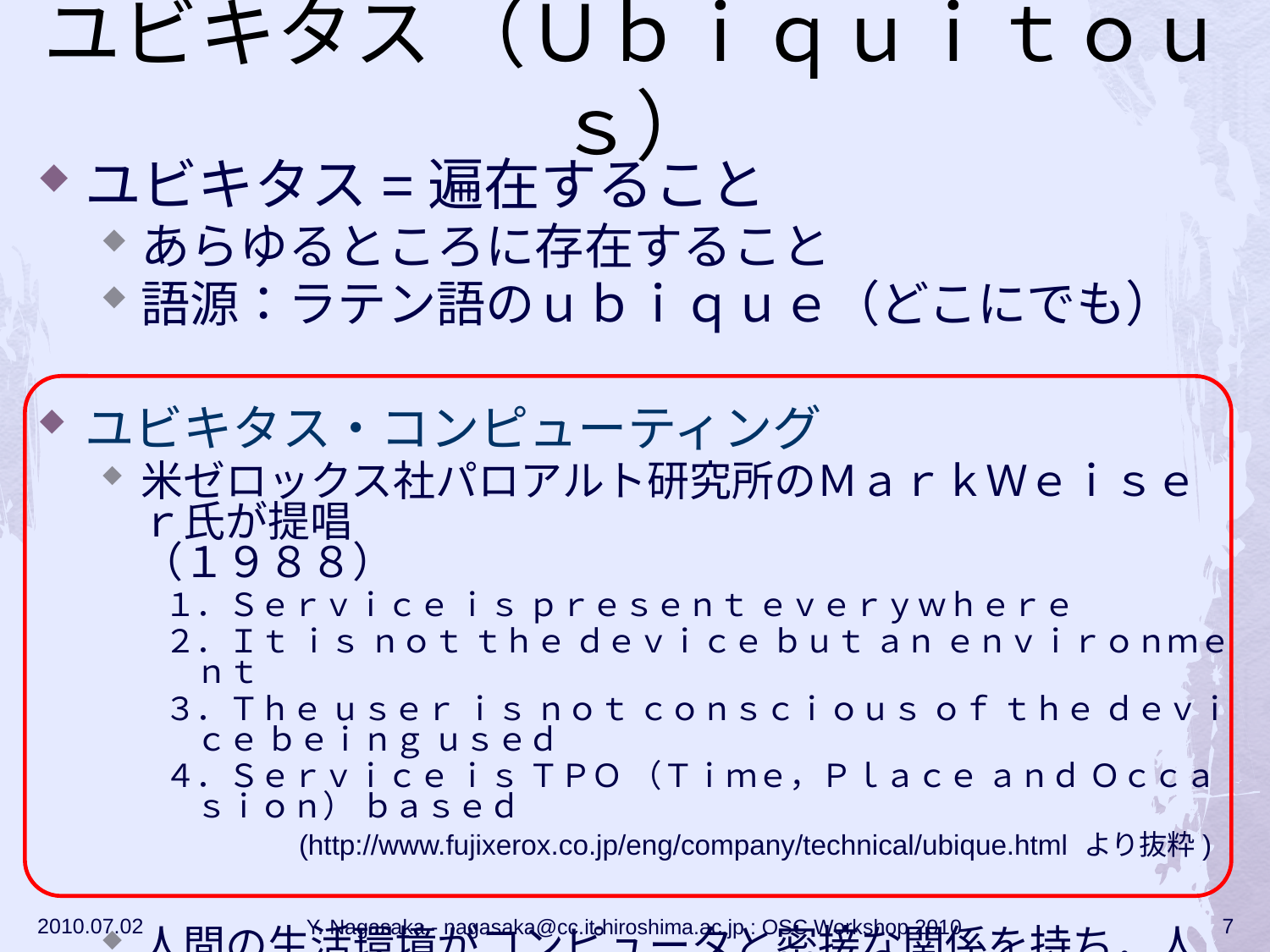

# ユビキタス （Ｕｂｉｑｕｉｔｏｕｓ）
ユビキタス=遍在すること
あらゆるところに存在すること
語源：ラテン語のｕｂｉｑｕｅ（どこにでも）

ユビキタス・コンピューティング
米ゼロックス社パロアルト研究所のＭａｒｋＷｅｉｓｅｒ氏が提唱
（１９８８）
１．Ｓｅｒｖｉｃｅ ｉｓ ｐｒｅｓｅｎｔ ｅｖｅｒｙｗｈｅｒｅ
２．Ｉｔ ｉｓ ｎｏｔ ｔｈｅ ｄｅｖｉｃｅ ｂｕｔ ａｎ ｅｎｖｉｒｏｎｍｅｎｔ
３．Ｔｈｅ ｕｓｅｒ ｉｓ ｎｏｔ ｃｏｎｓｃｉｏｕｓ ｏｆ ｔｈｅ ｄｅｖｉｃｅ ｂｅｉｎｇ ｕｓｅｄ
４．Ｓｅｒｖｉｃｅ ｉｓ ＴＰＯ （Ｔｉｍｅ，Ｐｌａｃｅ ａｎｄ Ｏｃｃａｓｉｏｎ） ｂａｓｅｄ
	　　　(http://www.fujixerox.co.jp/eng/company/technical/ubique.html より抜粋)

人間の生活環境がコンピュータと密接な関係を持ち，人はそれを意識することなく，どこでもそのサービスを受けることが出来るコンピューティング環境

2010.07.02
Y. Nagasaka - nagasaka@cc.it-hiroshima.ac.jp : OSC Workshop 2010
7